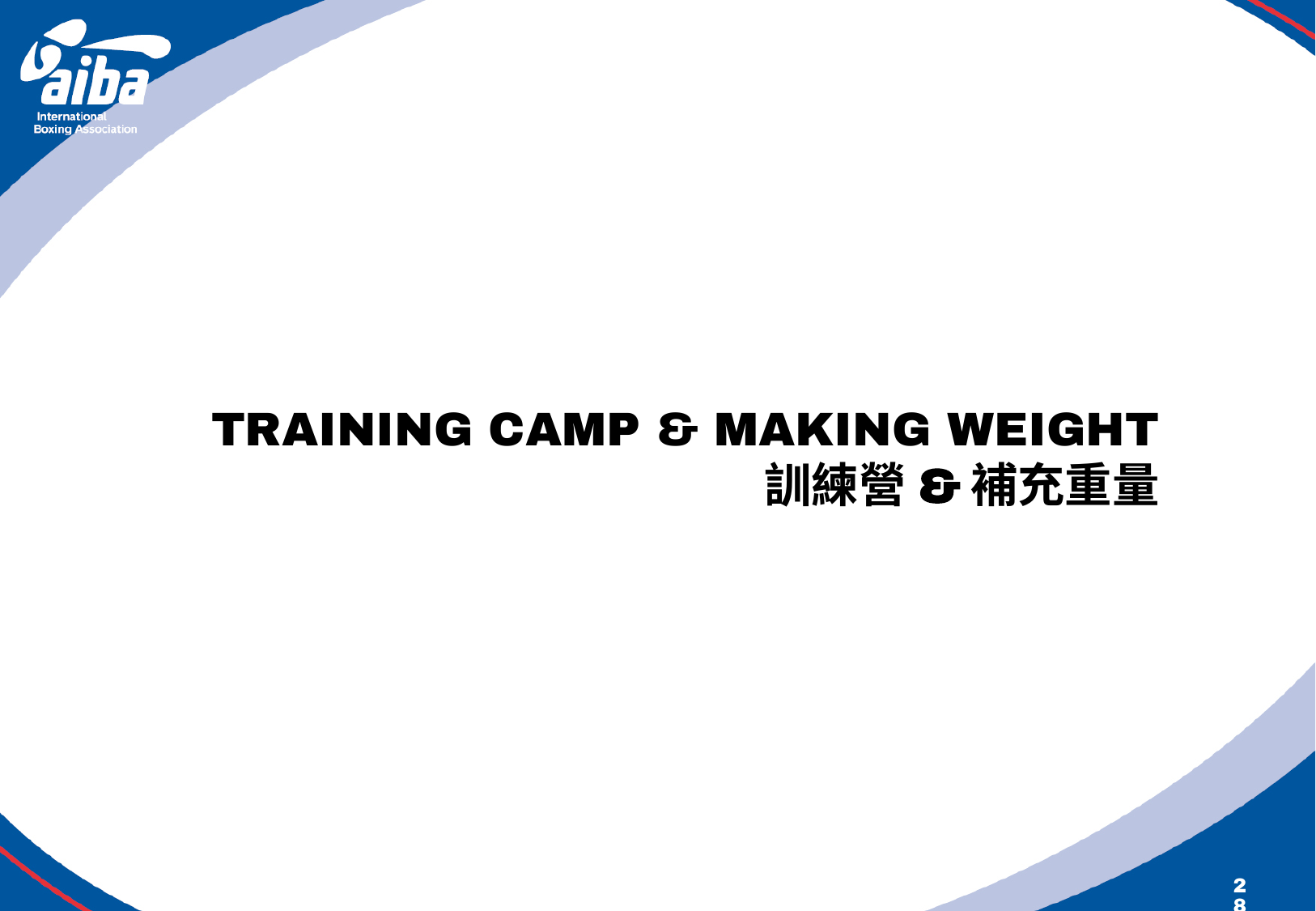

# TRAINING CAMP & MAKING WEIGHT 訓練營&補充重量
288